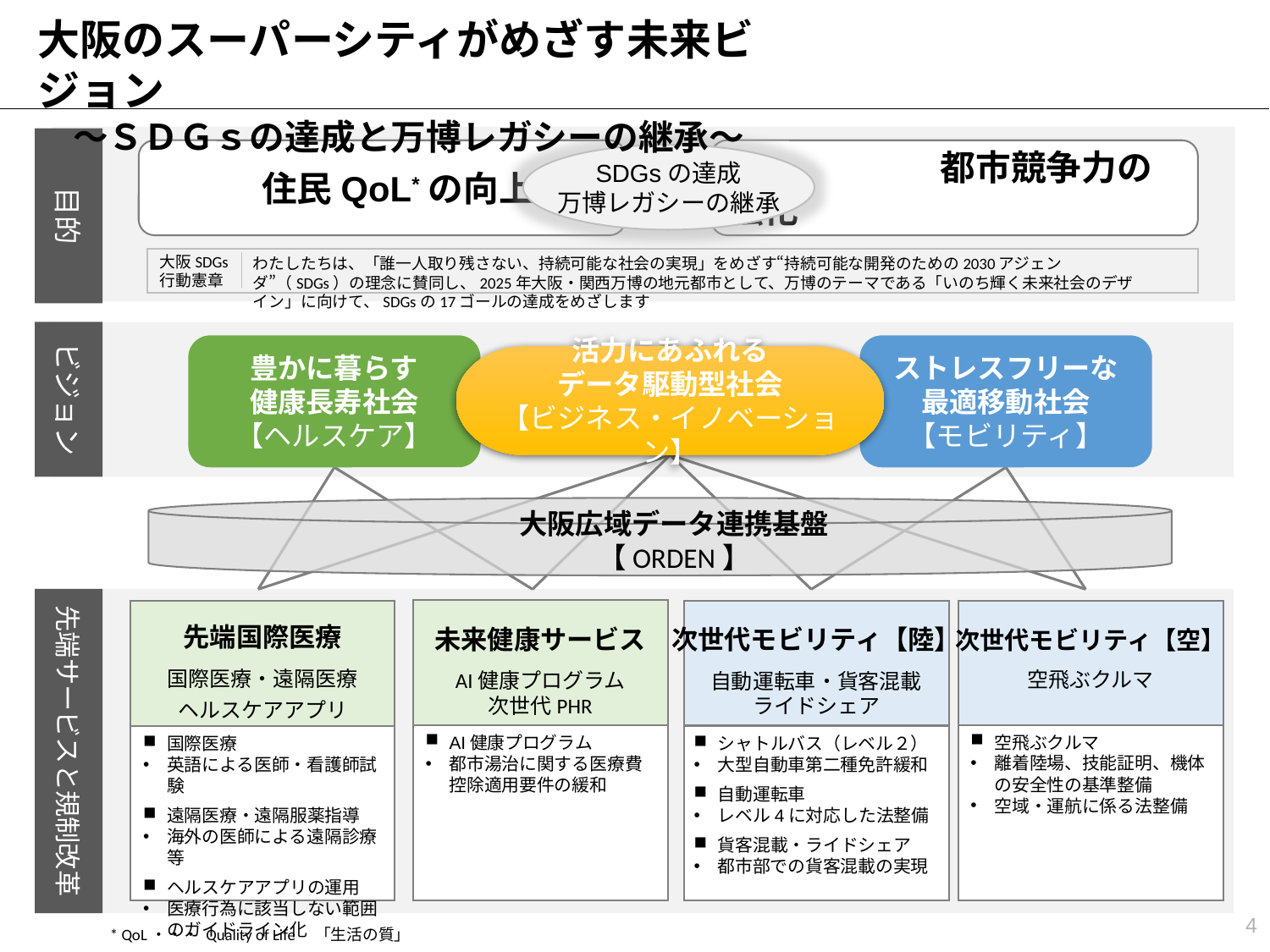

大阪のスーパーシティがめざす未来ビジョン
　～ＳＤＧｓの達成と万博レガシーの継承～

目的
　　　住民QoL*の向上
　　　　　　都市競争力の強化
SDGsの達成
万博レガシーの継承
わたしたちは、「誰一人取り残さない、持続可能な社会の実現」をめざす“持続可能な開発のための2030アジェンダ”（SDGs）の理念に賛同し、2025年大阪・関西万博の地元都市として、万博のテーマである「いのち輝く未来社会のデザイン」に向けて、SDGsの17ゴールの達成をめざします
大阪SDGs
行動憲章
ビジョン

豊かに暮らす
健康長寿社会
【ヘルスケア】
ストレスフリーな
最適移動社会
【モビリティ】
活力にあふれる
データ駆動型社会
【ビジネス・イノベーション】

大阪広域データ連携基盤【ORDEN】
先端サービスと規制改革

未来健康サービス
AI健康プログラム
次世代PHR
先端国際医療

国際医療・遠隔医療
ヘルスケアアプリ
次世代モビリティ【陸】
自動運転車・貨客混載
ライドシェア
次世代モビリティ【空】

空飛ぶクルマ

空飛ぶクルマ
離着陸場、技能証明、機体の安全性の基準整備
空域・運航に係る法整備

AI健康プログラム
都市湯治に関する医療費控除適用要件の緩和
国際医療
英語による医師・看護師試験

遠隔医療・遠隔服薬指導
海外の医師による遠隔診療等

ヘルスケアアプリの運用
医療行為に該当しない範囲のガイドライン化

シャトルバス（レベル２）
大型自動車第二種免許緩和

自動運転車
レベル4に対応した法整備

貨客混載・ライドシェア
都市部での貨客混載の実現
4
* QoL・・・ Quality of Life　「生活の質」